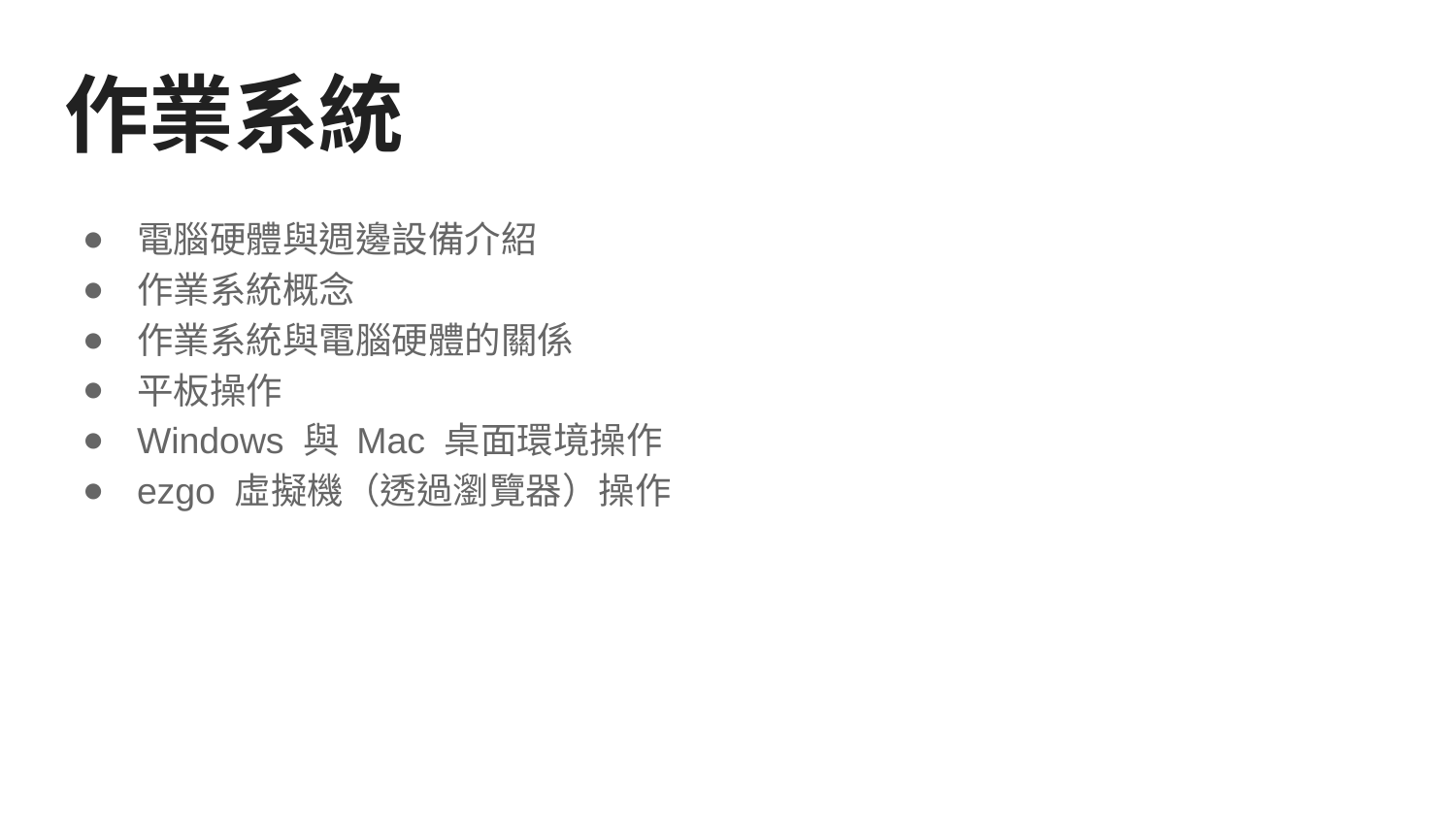

# 作業系統
電腦硬體與週邊設備介紹
作業系統概念
作業系統與電腦硬體的關係
平板操作
Windows 與 Mac 桌面環境操作
ezgo 虛擬機（透過瀏覽器）操作